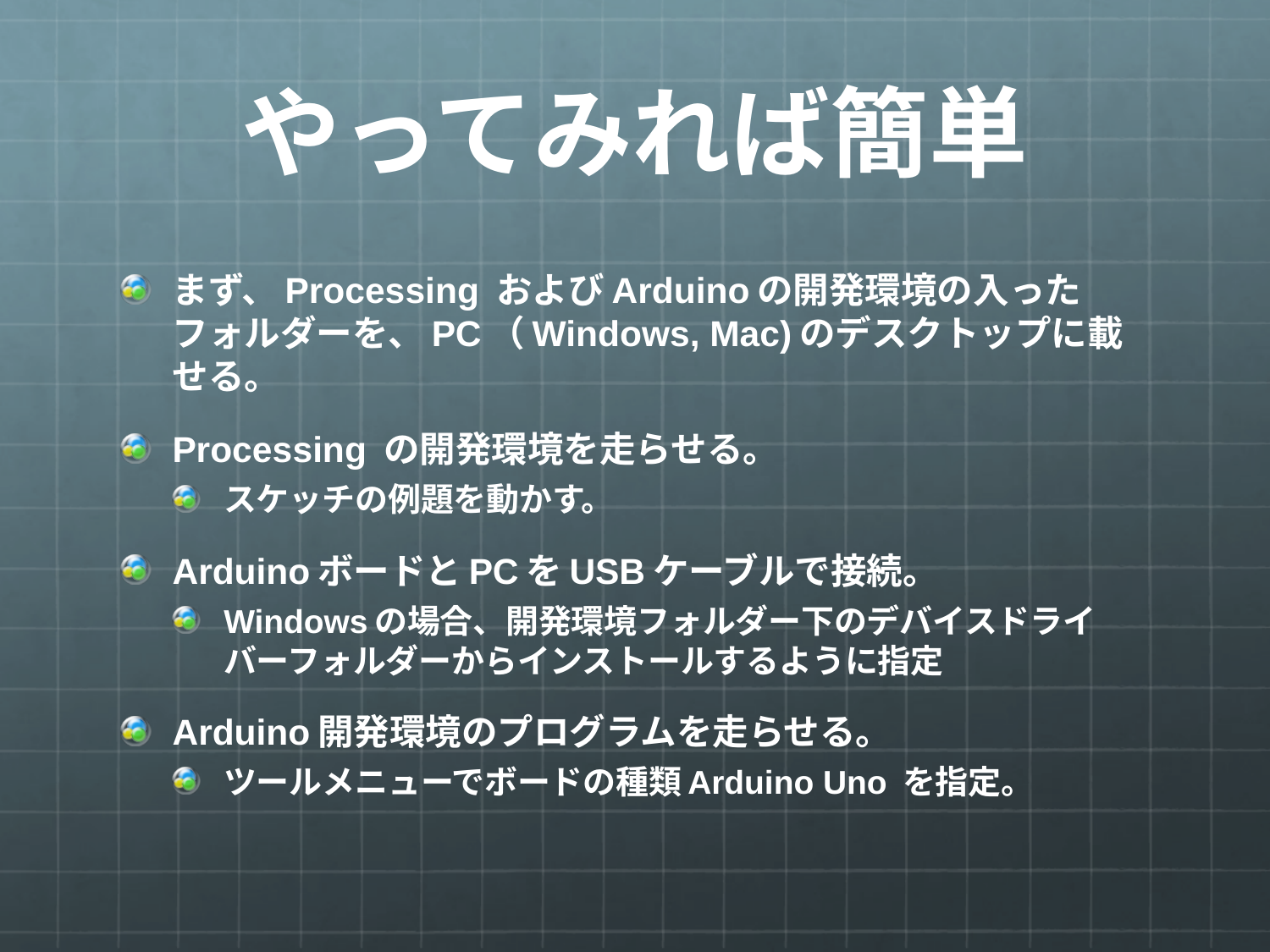

# やってみれば簡単
まず、Processing およびArduinoの開発環境の入ったフォルダーを、PC（Windows, Mac)のデスクトップに載せる。
Processing の開発環境を走らせる。
スケッチの例題を動かす。
ArduinoボードとPCをUSBケーブルで接続。
Windowsの場合、開発環境フォルダー下のデバイスドライバーフォルダーからインストールするように指定
Arduino開発環境のプログラムを走らせる。
ツールメニューでボードの種類Arduino Uno を指定。